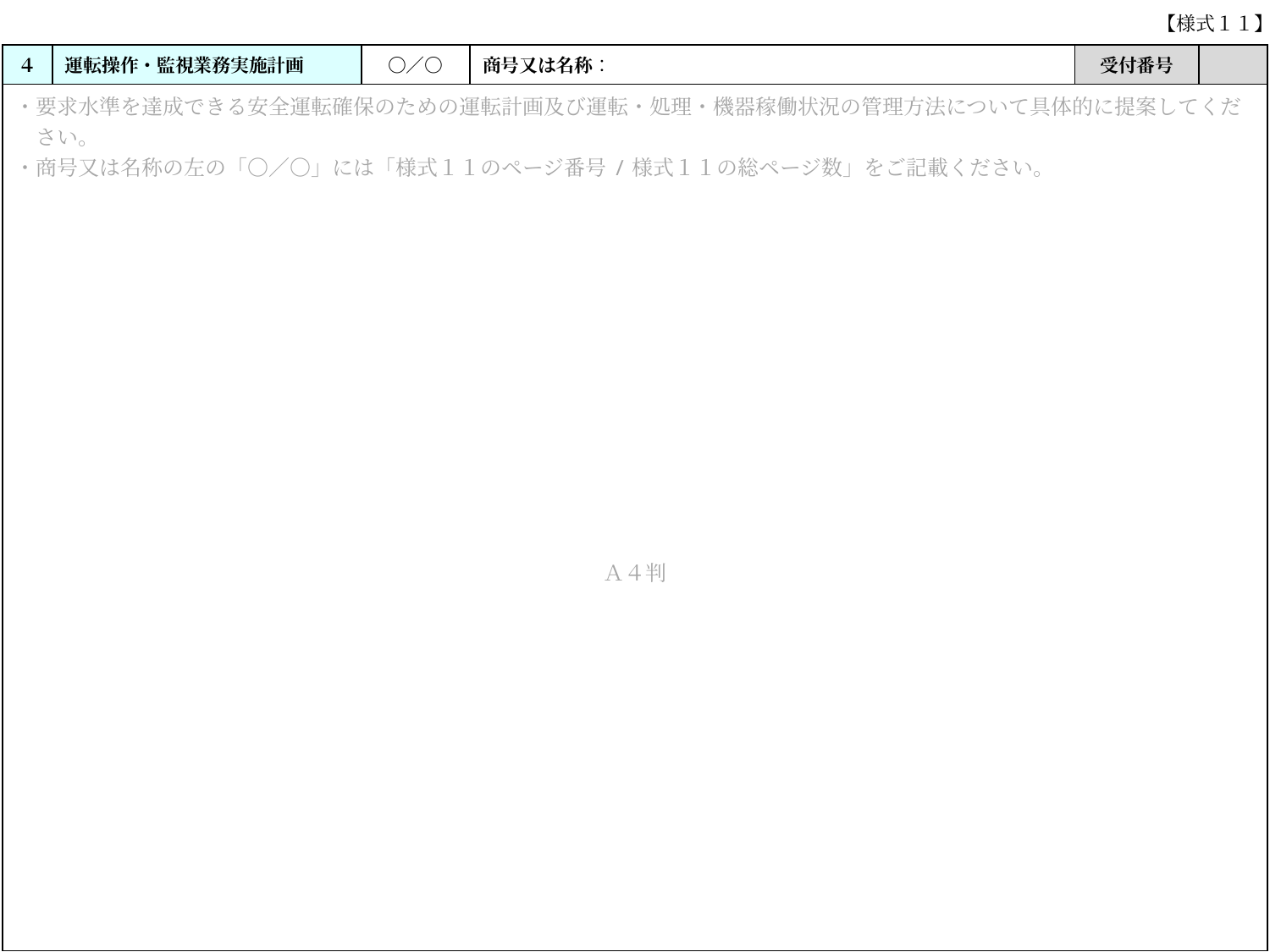

# 【様式１１】
| ４ | 運転操作・監視業務実施計画 | 〇／〇 | 商号又は名称： | 受付番号 |  |
| --- | --- | --- | --- | --- | --- |
| ・要求水準を達成できる安全運転確保のための運転計画及び運転・処理・機器稼働状況の管理方法について具体的に提案してくだ 　さい。 ・商号又は名称の左の「〇／〇」には「様式１１のページ番号/様式１１の総ページ数」をご記載ください。 Ａ４判 |  |  |  |  |  |